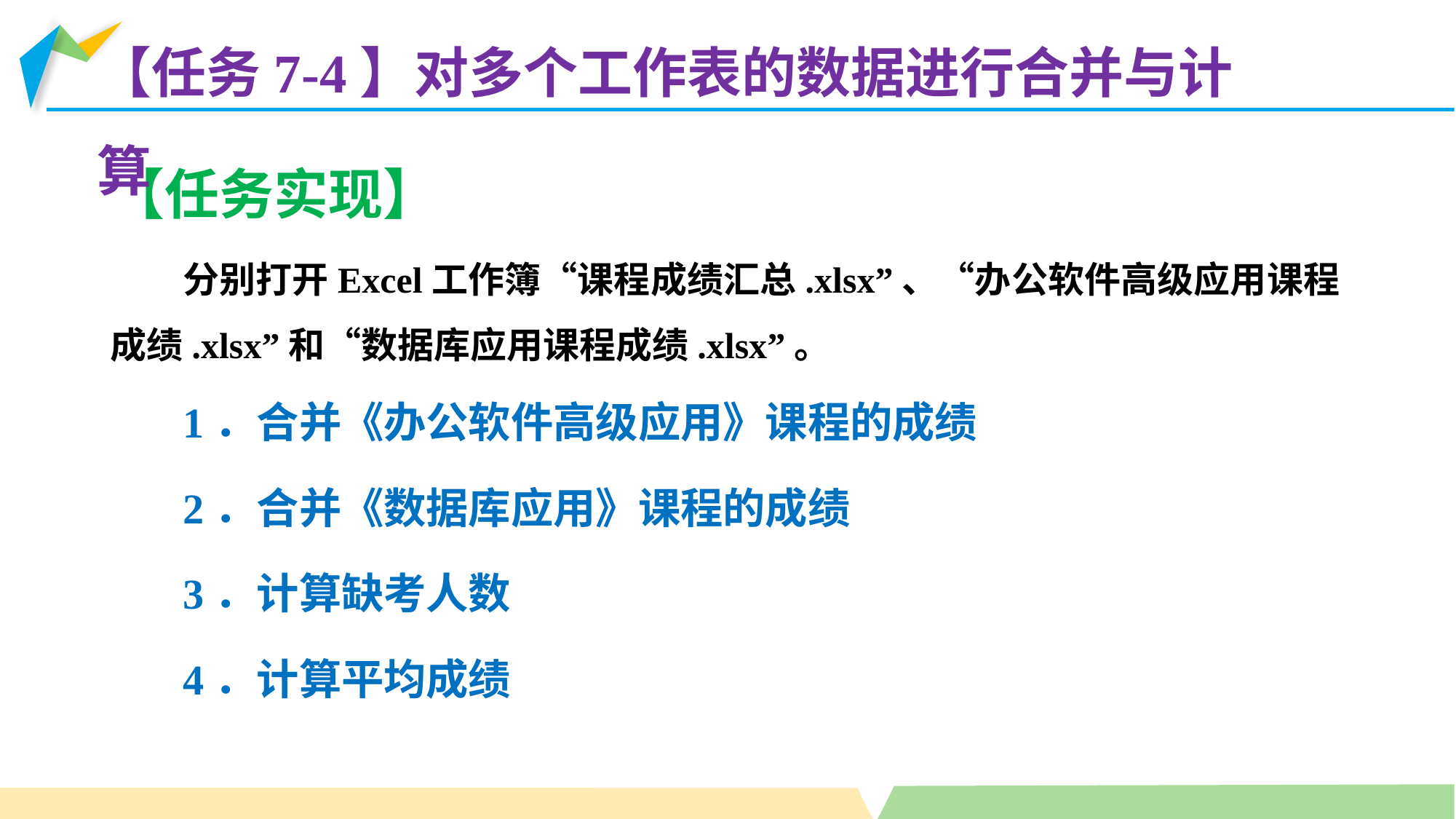

【任务7-4】对多个工作表的数据进行合并与计算
【任务实现】
分别打开Excel工作簿“课程成绩汇总.xlsx”、“办公软件高级应用课程成绩.xlsx”和“数据库应用课程成绩.xlsx”。
1．合并《办公软件高级应用》课程的成绩
2．合并《数据库应用》课程的成绩
3．计算缺考人数
4．计算平均成绩